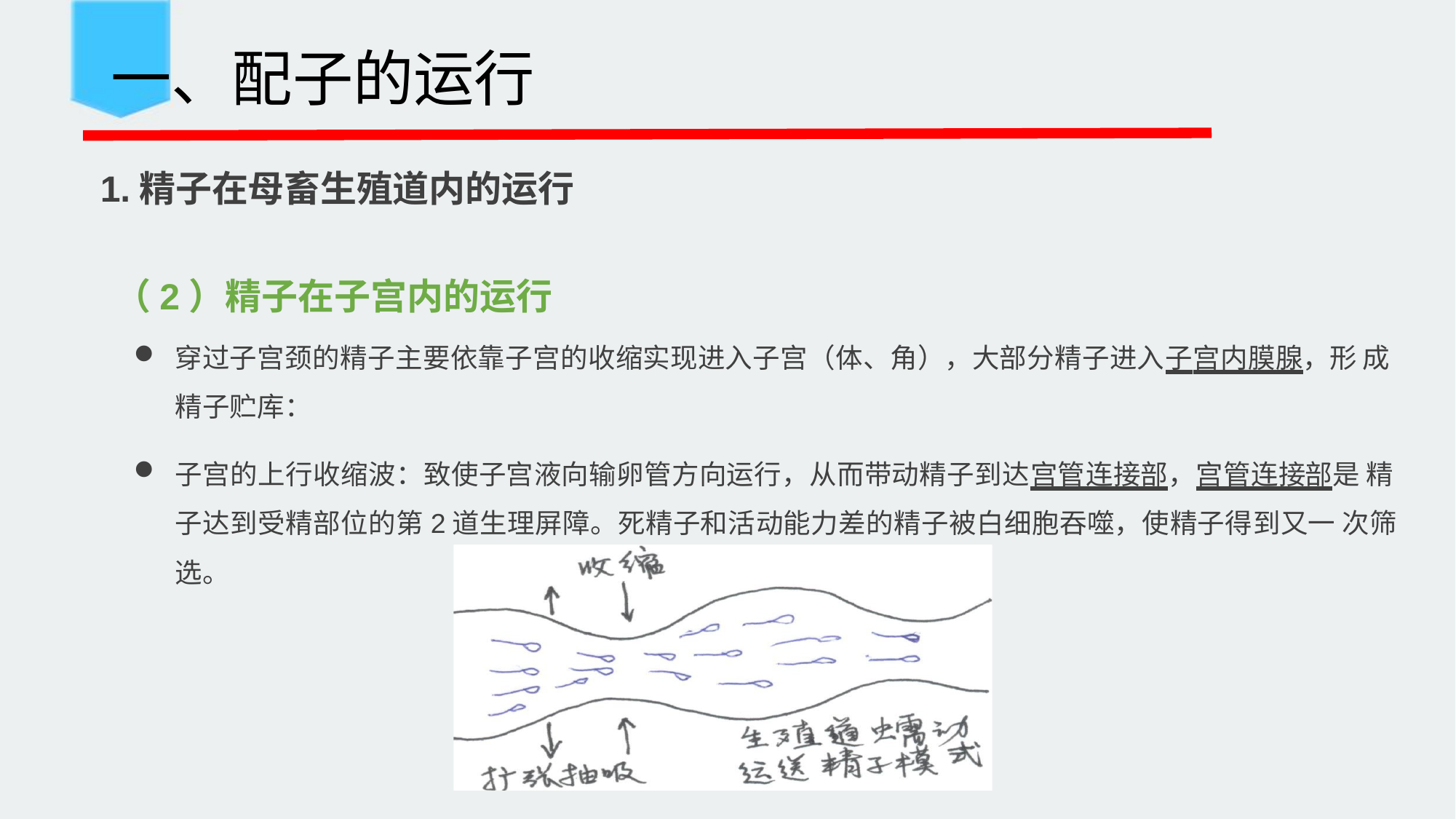

一、配子的运行
  1.精子在母畜生殖道内的运行

（2）精子在子宫内的运行

穿过子宫颈的精子主要依靠子宫的收缩实现进入子宫（体、角），大部分精子进入子宫内膜腺，形 成精子贮库：
子宫的上行收缩波：致使子宫液向输卵管方向运行，从而带动精子到达宫管连接部，宫管连接部是 精子达到受精部位的第2道生理屏障。死精子和活动能力差的精子被白细胞吞噬，使精子得到又一 次筛选。